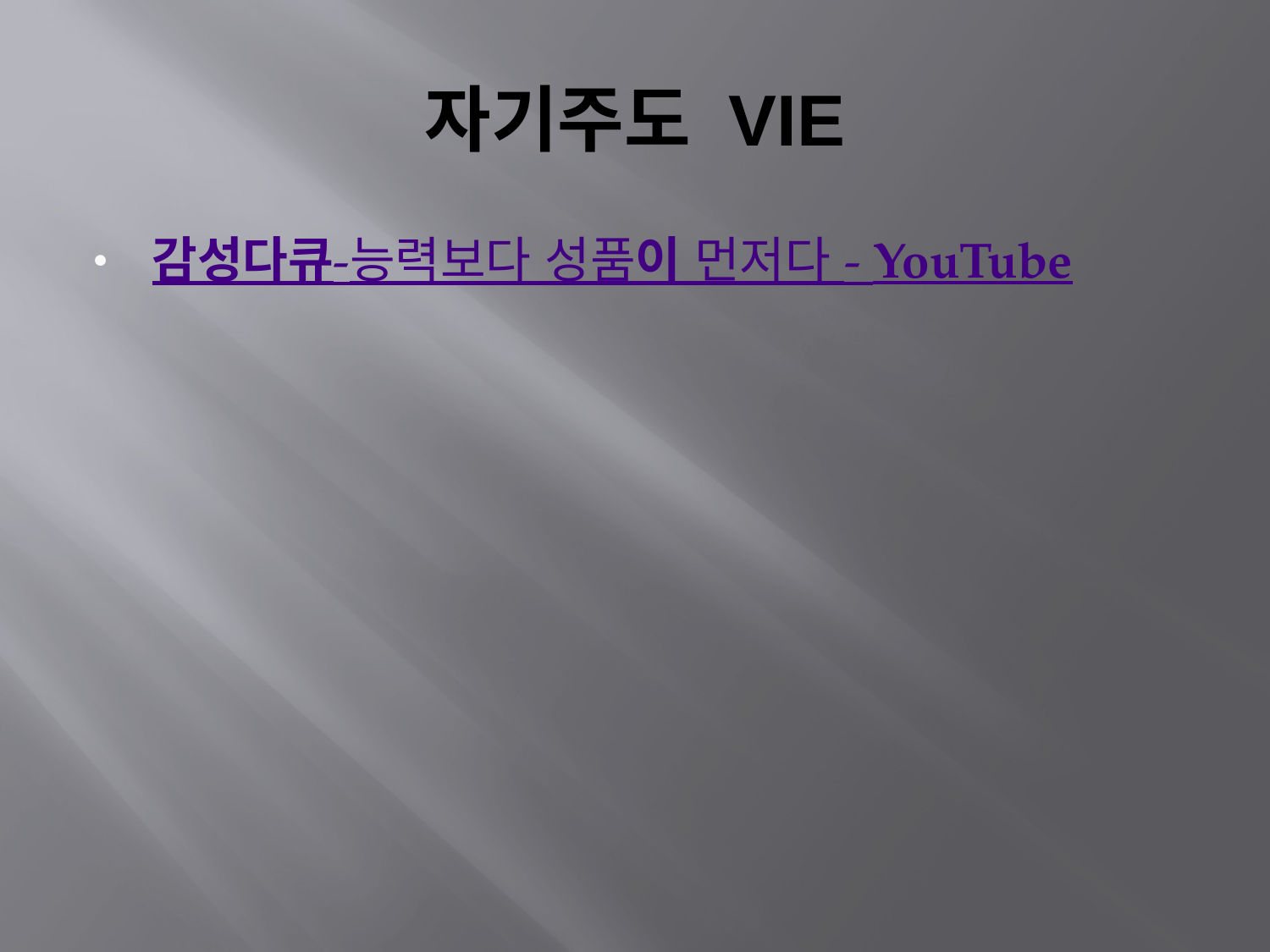

# 자기주도 VIE
감성다큐-능력보다 성품이 먼저다 - YouTube